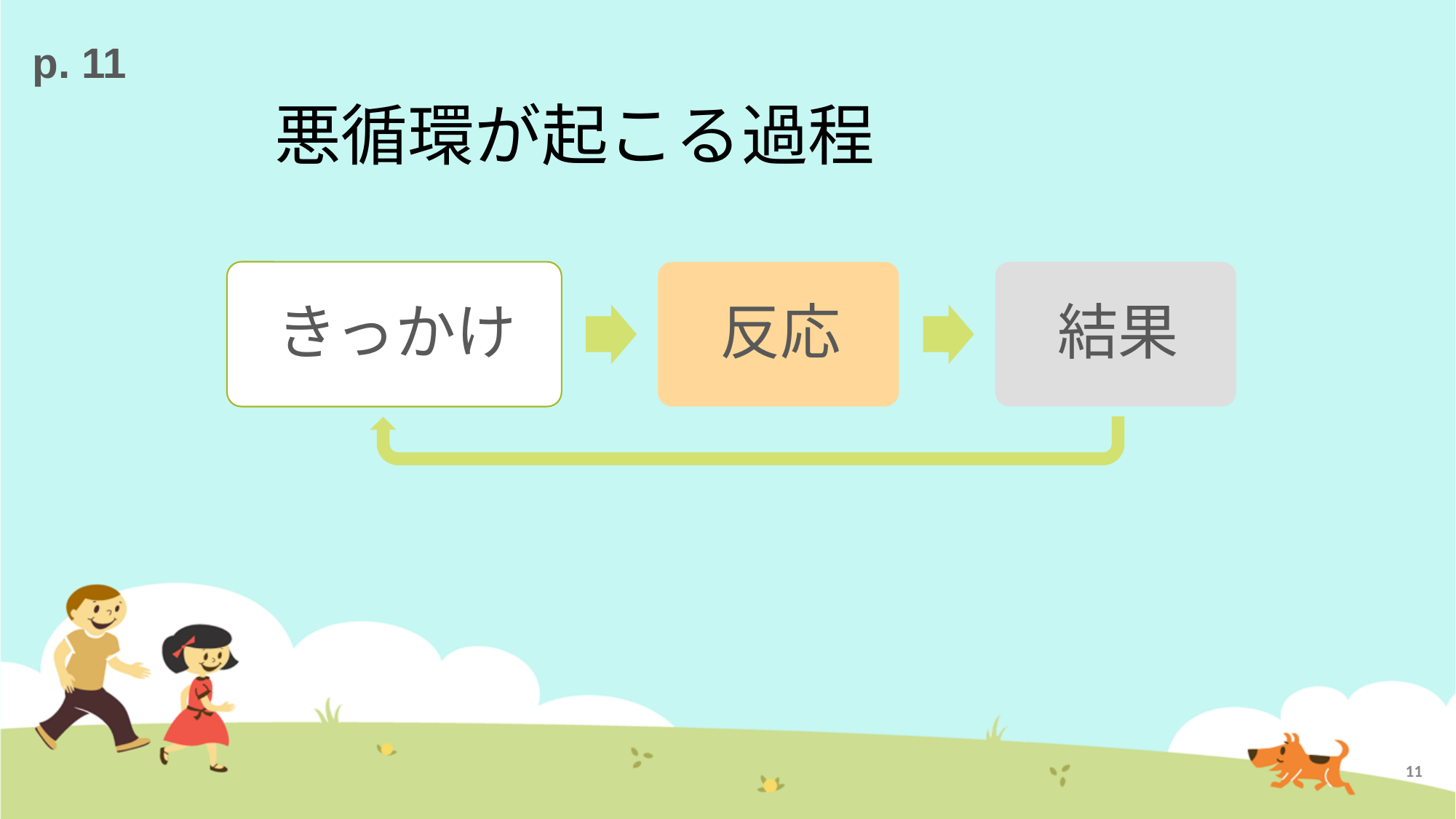

p. 11
# 悪循環が起こる過程
きっかけ

反応

結果

11